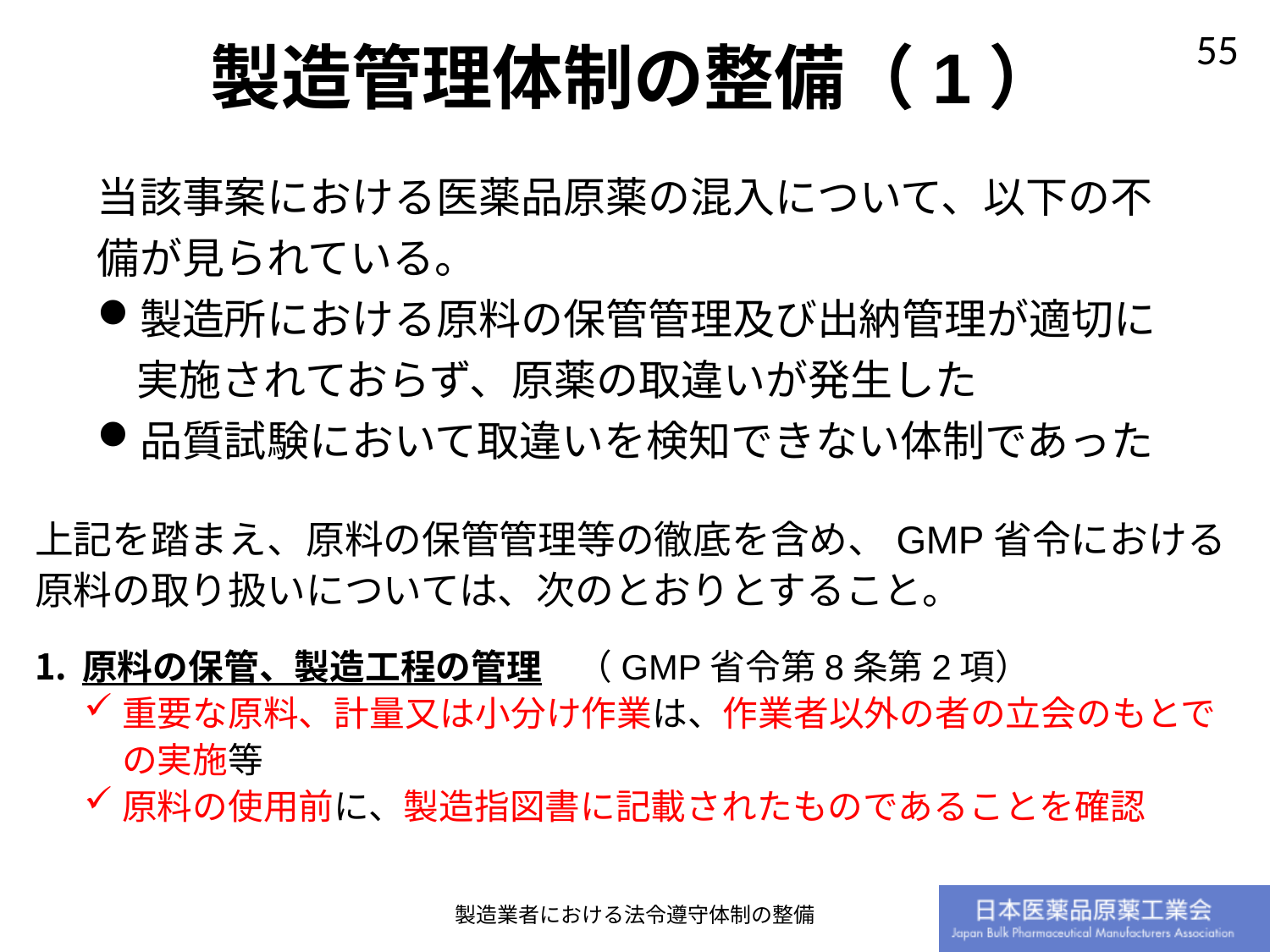

製造管理体制の整備（1）
当該事案における医薬品原薬の混入について、以下の不備が見られている。
製造所における原料の保管管理及び出納管理が適切に実施されておらず、原薬の取違いが発生した
品質試験において取違いを検知できない体制であった
上記を踏まえ、原料の保管管理等の徹底を含め、GMP省令における原料の取り扱いについては、次のとおりとすること。

原料の保管、製造工程の管理　（GMP省令第8条第2項）
重要な原料、計量又は小分け作業は、作業者以外の者の立会のもとでの実施等
原料の使用前に、製造指図書に記載されたものであることを確認
製造業者における法令遵守体制の整備